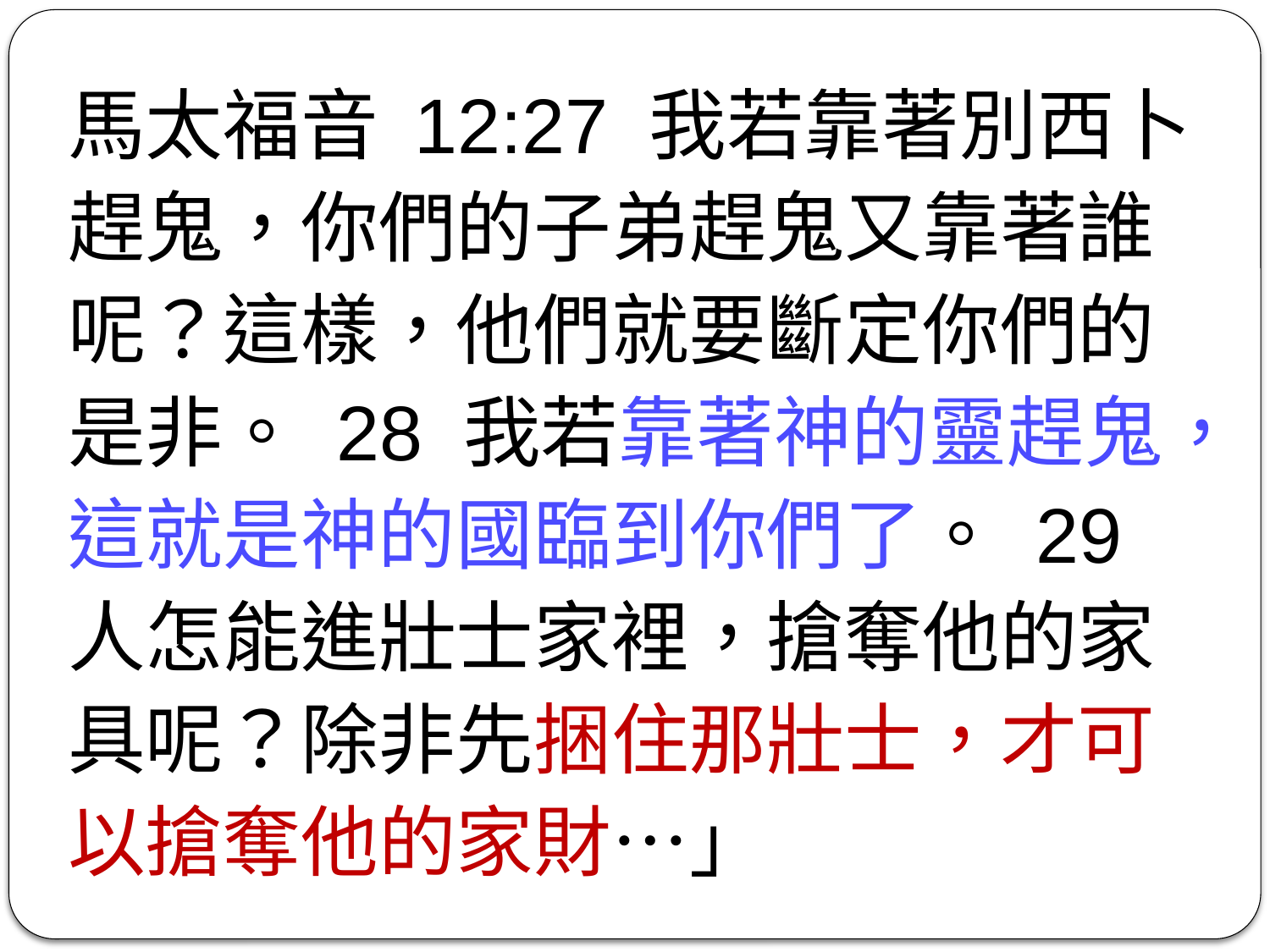

馬太福音 12:27 我若靠著別西卜趕鬼，你們的子弟趕鬼又靠著誰呢？這樣，他們就要斷定你們的是非。 28 我若靠著神的靈趕鬼，這就是神的國臨到你們了。 29 人怎能進壯士家裡，搶奪他的家具呢？除非先捆住那壯士，才可以搶奪他的家財…」